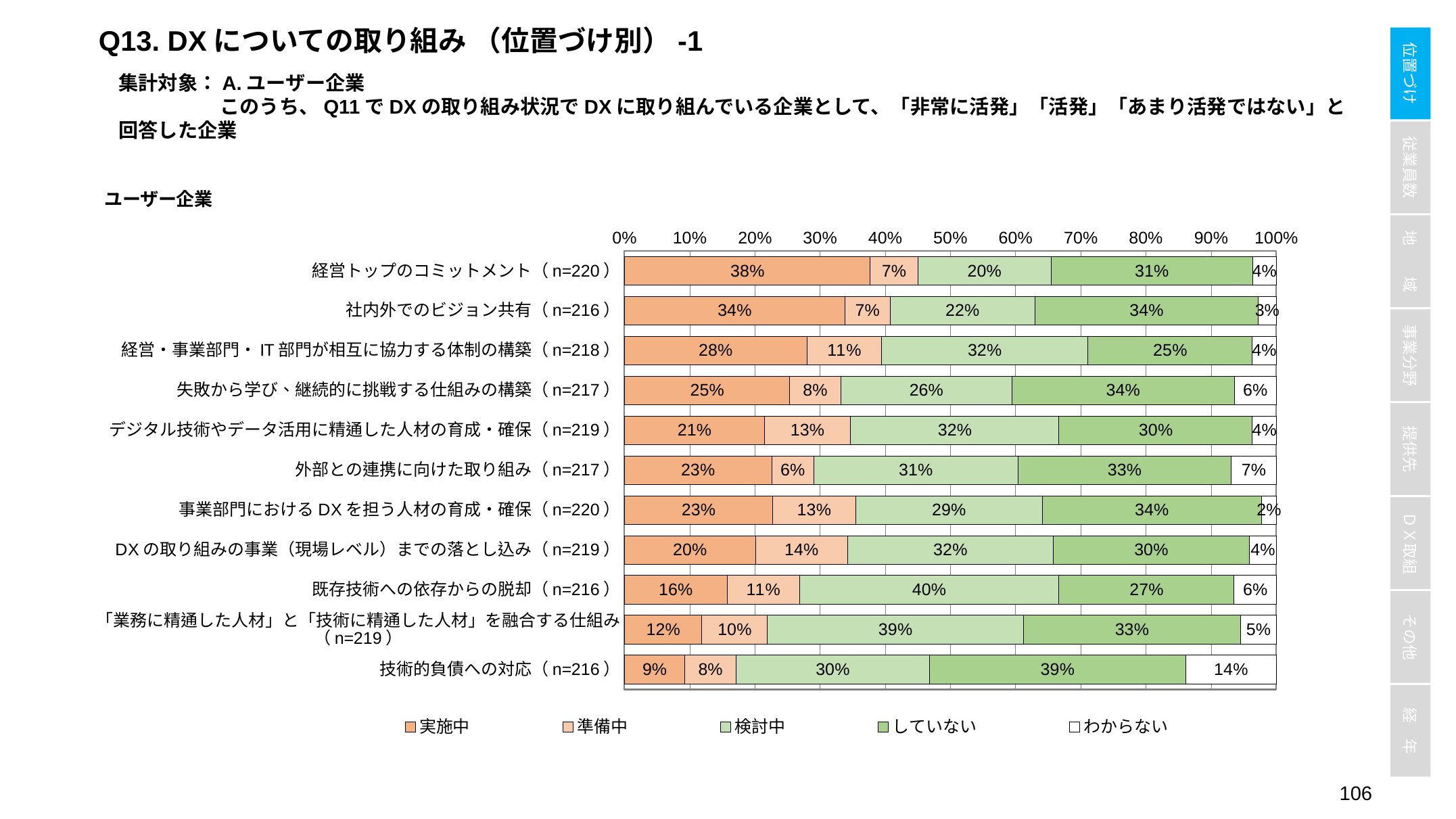

Q13. DXについての取り組み （位置づけ別）-1
集計対象：A.ユーザー企業
	このうち、Q11でDXの取り組み状況でDXに取り組んでいる企業として、「非常に活発」「活発」「あまり活発ではない」と回答した企業

### Chart

| Category | 実施中 | 準備中 | 検討中 | していない | わからない |
|---|---|---|---|---|---|
| 経営トップのコミットメント（n=220） | 0.37727272727272726 | 0.07272727272727272 | 0.20454545454545456 | 0.3090909090909091 | 0.03636363636363636 |
| 社内外でのビジョン共有（n=216） | 0.33796296296296297 | 0.06944444444444445 | 0.2222222222222222 | 0.3425925925925926 | 0.027777777777777776 |
| 経営・事業部門・IT部門が相互に協力する体制の構築（n=218） | 0.2798165137614679 | 0.11467889908256881 | 0.3165137614678899 | 0.25229357798165136 | 0.03669724770642202 |
| 失敗から学び、継続的に挑戦する仕組みの構築（n=217） | 0.2534562211981567 | 0.07834101382488479 | 0.2626728110599078 | 0.34101382488479265 | 0.06451612903225806 |
| デジタル技術やデータ活用に精通した人材の育成・確保（n=219） | 0.2146118721461187 | 0.1324200913242009 | 0.319634703196347 | 0.2968036529680365 | 0.0365296803652968 |
| 外部との連携に向けた取り組み（n=217） | 0.22580645161290322 | 0.06451612903225806 | 0.31336405529953915 | 0.3271889400921659 | 0.06912442396313365 |
| 事業部門におけるDXを担う人材の育成・確保（n=220） | 0.22727272727272727 | 0.12727272727272726 | 0.2863636363636364 | 0.33636363636363636 | 0.022727272727272728 |
| DXの取り組みの事業（現場レベル）までの落とし込み（n=219） | 0.2009132420091324 | 0.1415525114155251 | 0.3150684931506849 | 0.3013698630136986 | 0.0410958904109589 |
| 既存技術への依存からの脱却（n=216） | 0.1574074074074074 | 0.1111111111111111 | 0.39814814814814814 | 0.26851851851851855 | 0.06481481481481481 |
| 「業務に精通した人材」と「技術に精通した人材」を融合する仕組み（n=219） | 0.1187214611872146 | 0.1004566210045662 | 0.3926940639269406 | 0.3333333333333333 | 0.0547945205479452 |
| 技術的負債への対応（n=216） | 0.09259259259259259 | 0.0787037037037037 | 0.2962962962962963 | 0.39351851851851855 | 0.1388888888888889 |
106